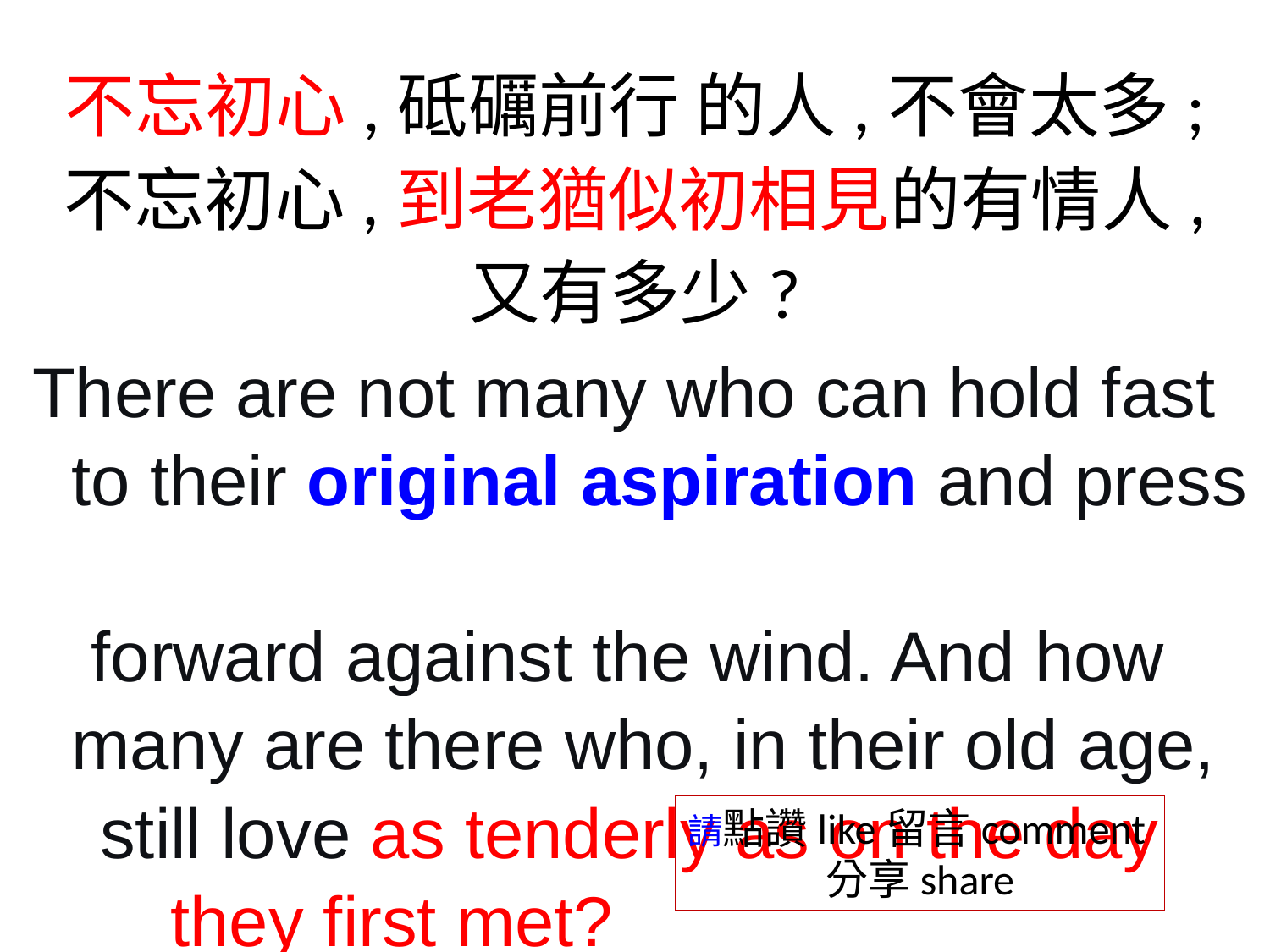

不忘初心,砥礪前行 的人,不會太多;
不忘初心,到老猶似初相見的有情人,
又有多少?
 There are not many who can hold fast
   to their original aspiration and press
    forward against the wind. And how
   many are there who, in their old age,
　still love as tenderly as on the day
　　they first met?
請點讚like留言comment分享share